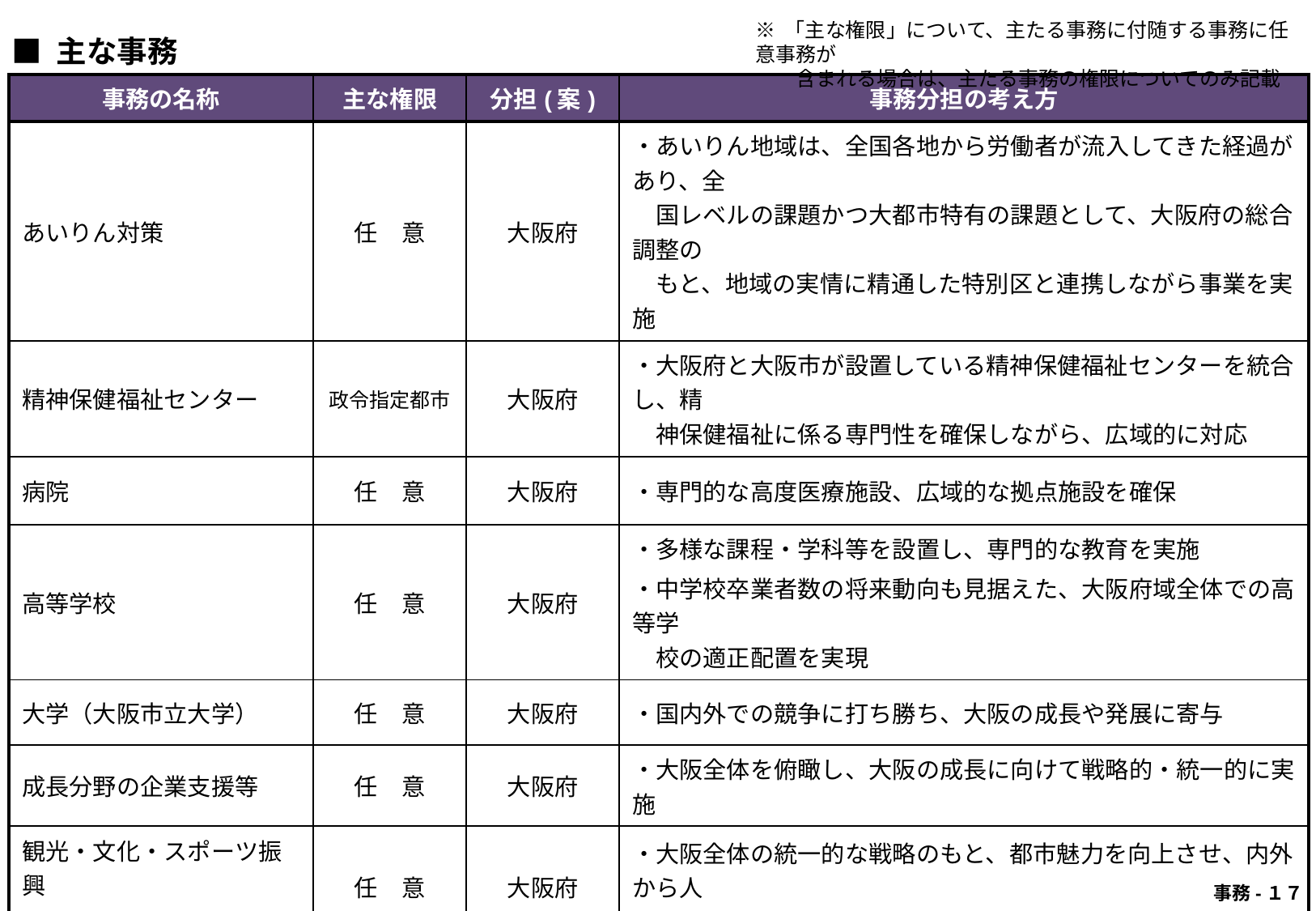

※ 「主な権限」について、主たる事務に付随する事務に任意事務が
　　含まれる場合は、主たる事務の権限についてのみ記載
■ 主な事務
| 事務の名称 | 主な権限 | 分担(案) | 事務分担の考え方 |
| --- | --- | --- | --- |
| あいりん対策 | 任　意 | 大阪府 | ・あいりん地域は、全国各地から労働者が流入してきた経過があり、全 　国レベルの課題かつ大都市特有の課題として、大阪府の総合調整の 　もと、地域の実情に精通した特別区と連携しながら事業を実施 |
| 精神保健福祉センター | 政令指定都市 | 大阪府 | ・大阪府と大阪市が設置している精神保健福祉センターを統合し、精 　神保健福祉に係る専門性を確保しながら、広域的に対応 |
| 病院 | 任　意 | 大阪府 | ・専門的な高度医療施設、広域的な拠点施設を確保 |
| 高等学校 | 任　意 | 大阪府 | ・多様な課程・学科等を設置し、専門的な教育を実施 ・中学校卒業者数の将来動向も見据えた、大阪府域全体での高等学 　校の適正配置を実現 |
| 大学（大阪市立大学） | 任　意 | 大阪府 | ・国内外での競争に打ち勝ち、大阪の成長や発展に寄与 |
| 成長分野の企業支援等 | 任　意 | 大阪府 | ・大阪全体を俯瞰し、大阪の成長に向けて戦略的・統一的に実施 |
| 観光・文化・スポーツ振興 （成長・集客等） | 任　意 | 大阪府 | ・大阪全体の統一的な戦略のもと、都市魅力を向上させ、内外から人 　を呼び込む |
| 広域的な交通基盤の整備 | 政令指定都市 | 大阪府 | ・広域的な交通基盤（鉄道ネットワーク、高速道路ネットワーク等）の 　整備・検討等について、大阪の成長、都市づくりの一体性を確保 |
| 成長戦略・グランドデザイン | 任　意 | 大阪府 | ・大阪全体の統一的な戦略のもと、都市づくりを推進し、大阪全体の成 　長、発展につなげる |
| うめきた２期 | 任　意 | 大阪府 | ・検討業務及び個別事業は、広域インフラとしての機能を重視し、関連 　事業全体として広域的に実施 |
 事務-１７